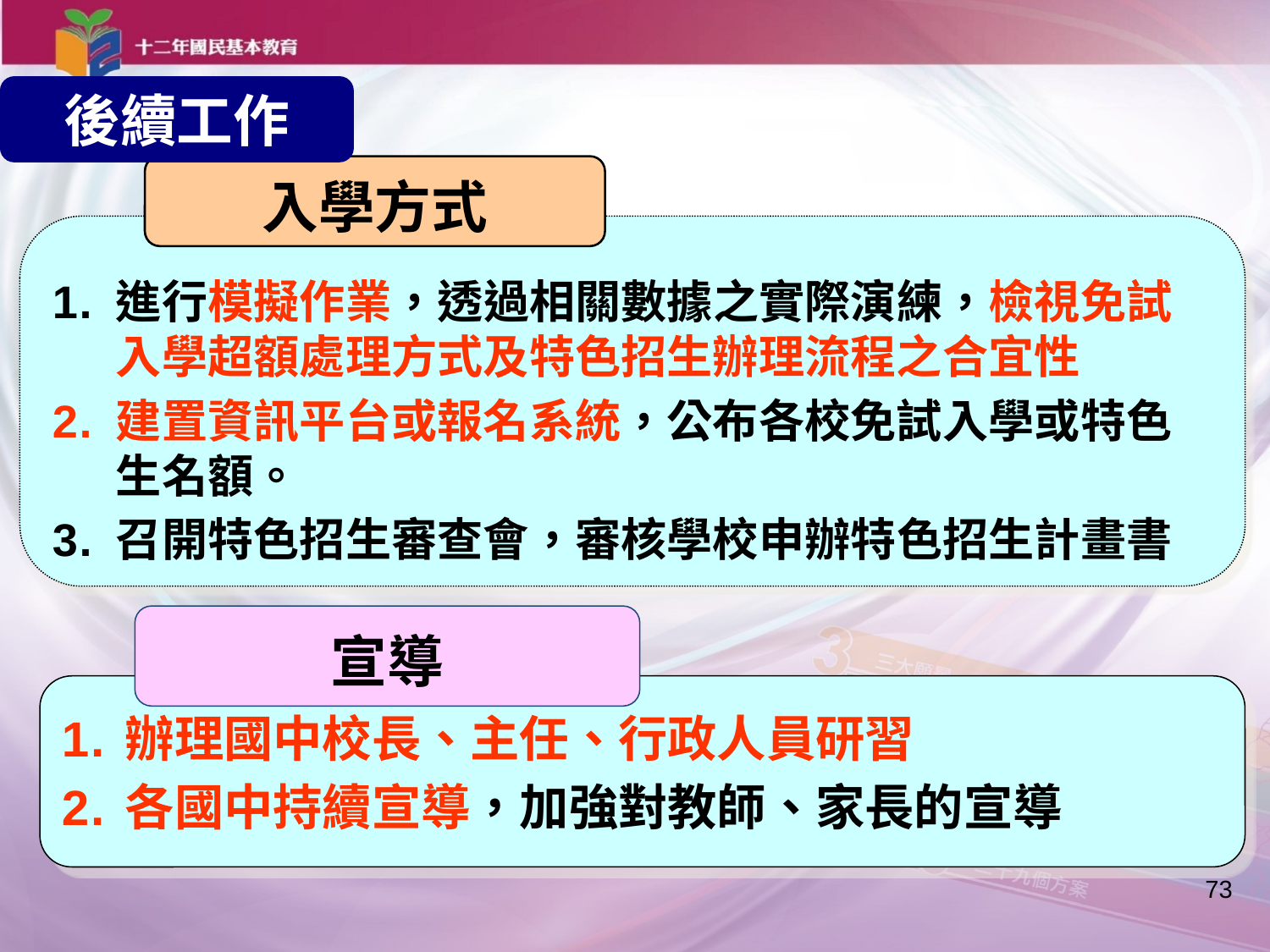

後續工作

入學方式

進行模擬作業，透過相關數據之實際演練，檢視免試入學超額處理方式及特色招生辦理流程之合宜性
建置資訊平台或報名系統，公布各校免試入學或特色生名額。
召開特色招生審查會，審核學校申辦特色招生計畫書

宣導

辦理國中校長、主任、行政人員研習
各國中持續宣導，加強對教師、家長的宣導
73